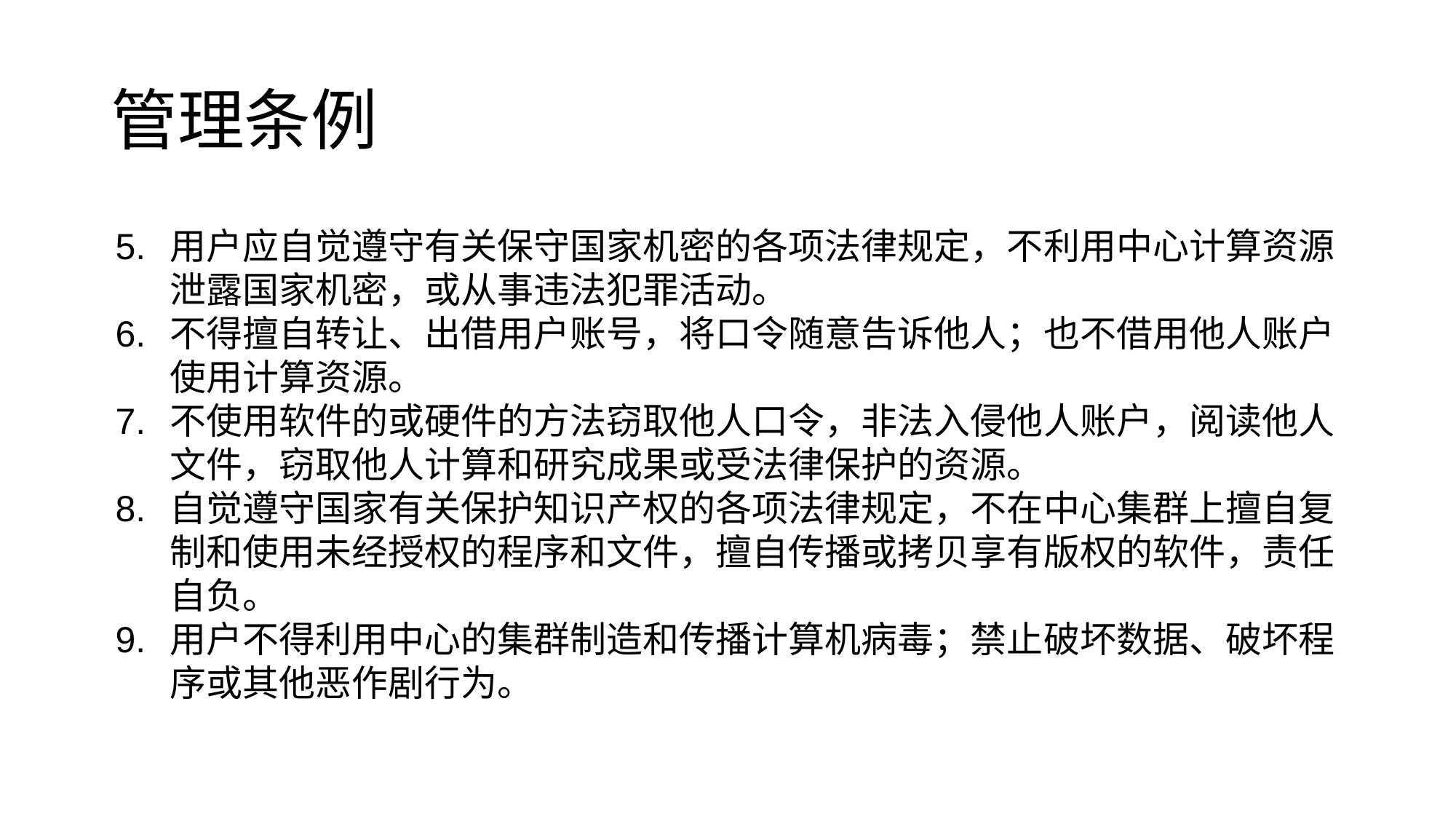

# 管理条例
用户应自觉遵守有关保守国家机密的各项法律规定，不利用中心计算资源泄露国家机密，或从事违法犯罪活动。
不得擅自转让、出借用户账号，将口令随意告诉他人；也不借用他人账户使用计算资源。
不使用软件的或硬件的方法窃取他人口令，非法入侵他人账户，阅读他人文件，窃取他人计算和研究成果或受法律保护的资源。
自觉遵守国家有关保护知识产权的各项法律规定，不在中心集群上擅自复制和使用未经授权的程序和文件，擅自传播或拷贝享有版权的软件，责任自负。
用户不得利用中心的集群制造和传播计算机病毒；禁止破坏数据、破坏程序或其他恶作剧行为。